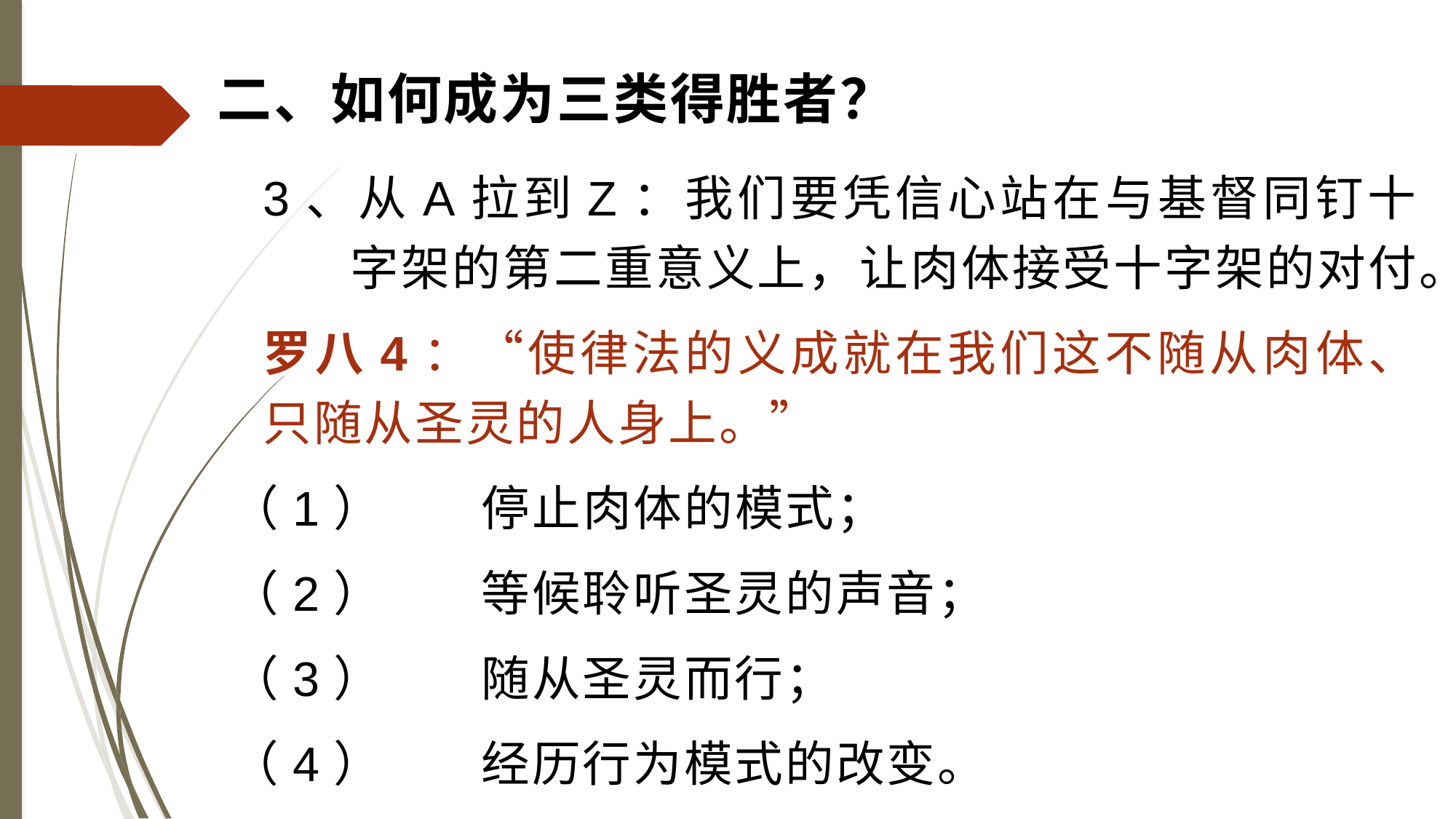

# 二、如何成为三类得胜者？
3、从A拉到Z：我们要凭信心站在与基督同钉十字架的第二重意义上，让肉体接受十字架的对付。
罗八4：“使律法的义成就在我们这不随从肉体、只随从圣灵的人身上。”
（1）	停止肉体的模式；
（2）	等候聆听圣灵的声音；
（3）	随从圣灵而行；
（4）	经历行为模式的改变。